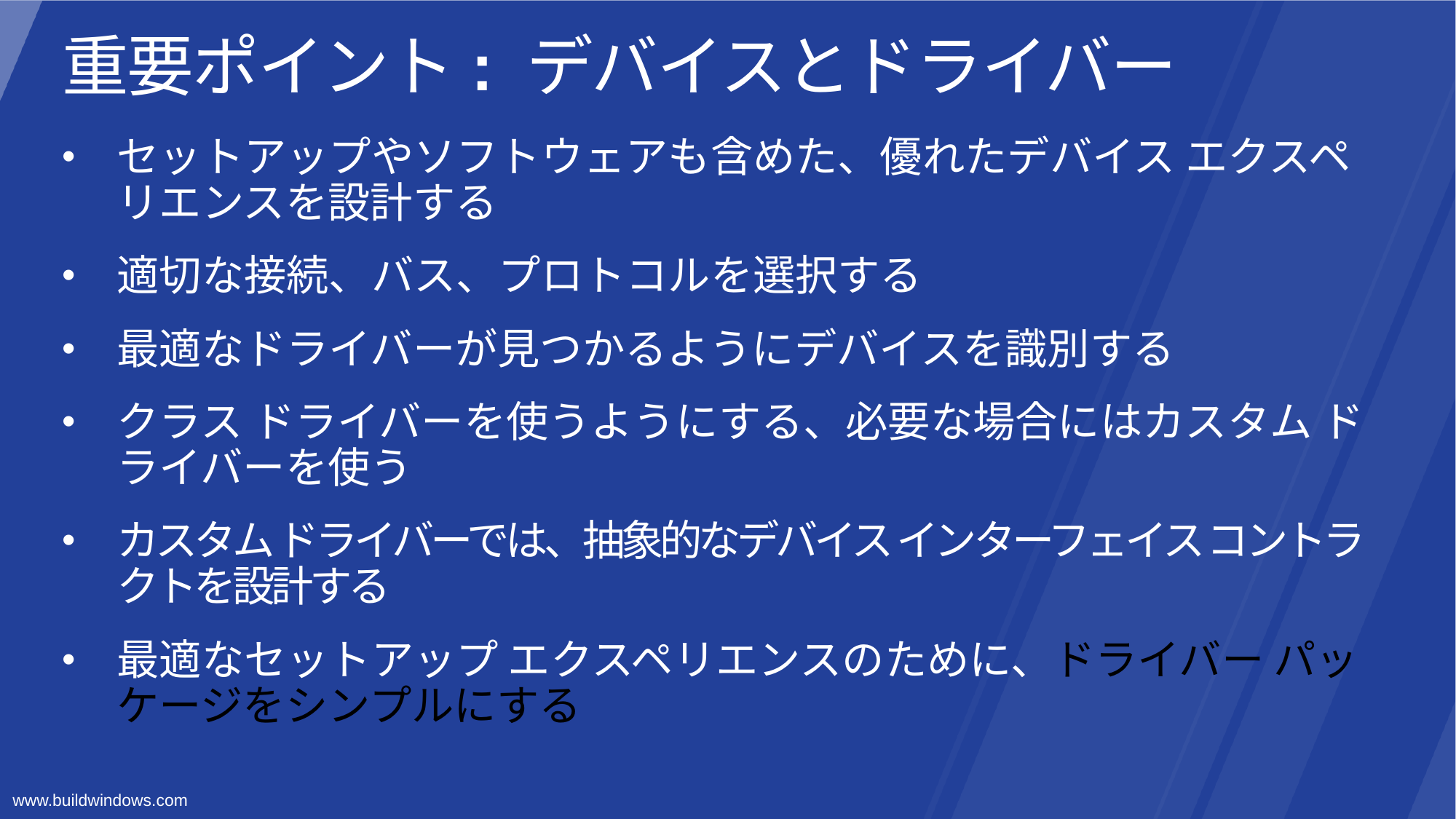

# 重要ポイント: デバイスとドライバー
セットアップやソフトウェアも含めた、優れたデバイス エクスペリエンスを設計する
適切な接続、バス、プロトコルを選択する
最適なドライバーが見つかるようにデバイスを識別する
クラス ドライバーを使うようにする、必要な場合にはカスタム ドライバーを使う
カスタム ドライバーでは、抽象的なデバイス インターフェイス コントラクトを設計する
最適なセットアップ エクスペリエンスのために、ドライバー パッケージをシンプルにする